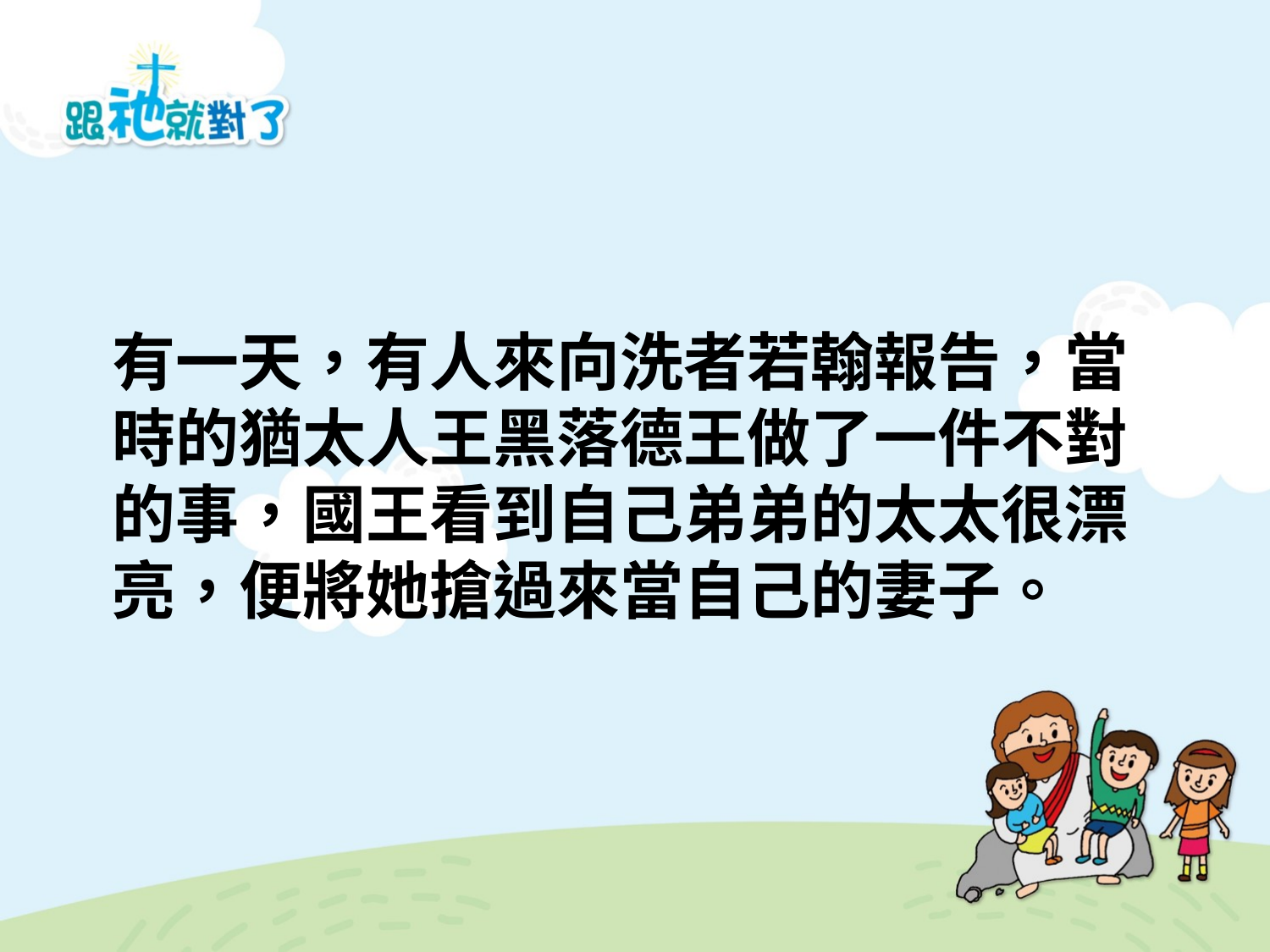

有一天，有人來向洗者若翰報告，當時的猶太人王黑落德王做了一件不對的事，國王看到自己弟弟的太太很漂亮，便將她搶過來當自己的妻子。